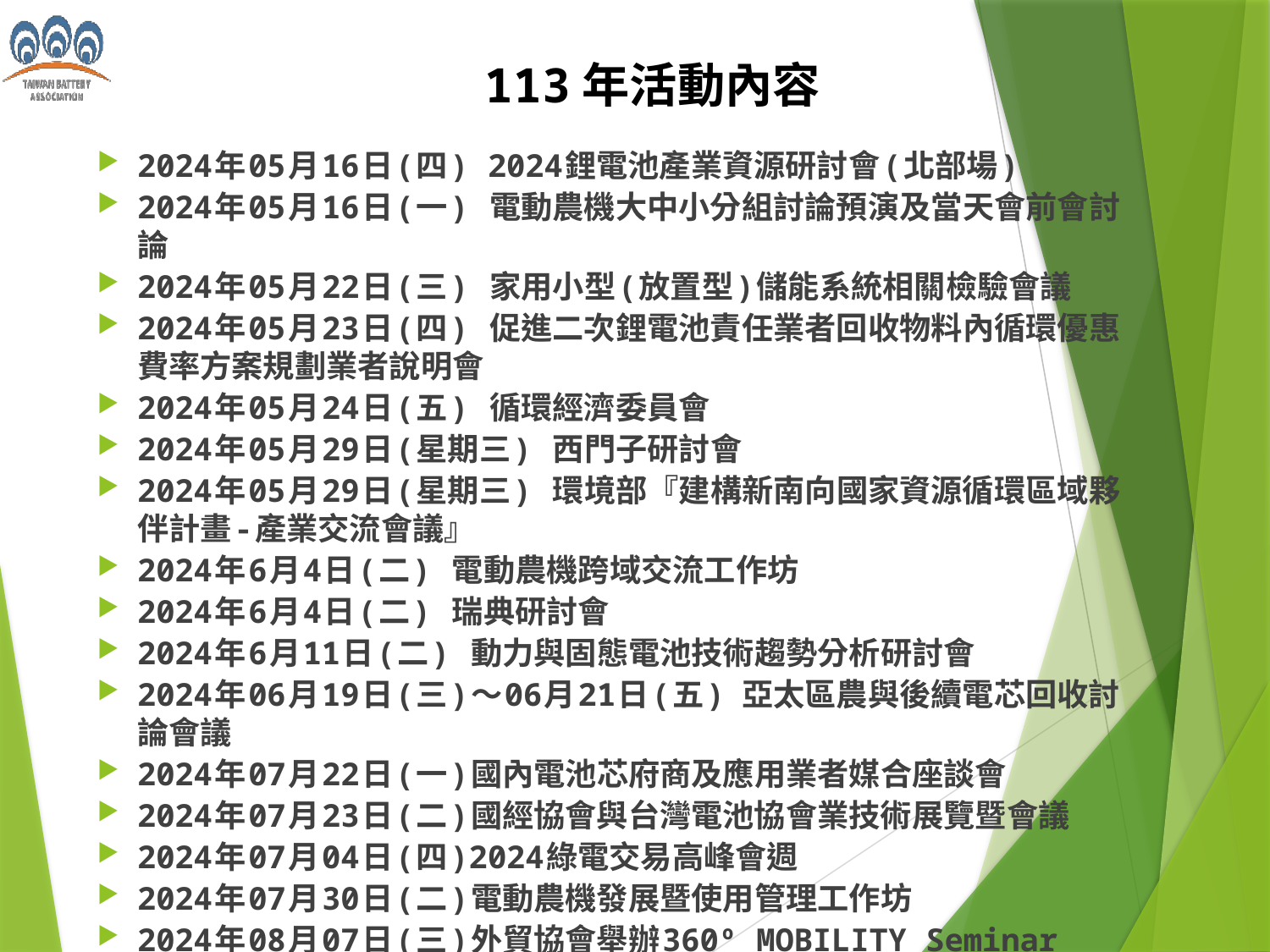

# 113年活動內容

2024年05月16日(四) 2024鋰電池產業資源研討會(北部場)
2024年05月16日(一) 電動農機大中小分組討論預演及當天會前會討論
2024年05月22日(三) 家用小型(放置型)儲能系統相關檢驗會議
2024年05月23日(四) 促進二次鋰電池責任業者回收物料內循環優惠費率方案規劃業者說明會
2024年05月24日(五) 循環經濟委員會
2024年05月29日(星期三) 西門子研討會
2024年05月29日(星期三) 環境部『建構新南向國家資源循環區域夥伴計畫-產業交流會議』
2024年6月4日(二) 電動農機跨域交流工作坊
2024年6月4日(二) 瑞典研討會
2024年6月11日(二) 動力與固態電池技術趨勢分析研討會
2024年06月19日(三)～06月21日(五)	亞太區農與後續電芯回收討論會議
2024年07月22日(一)國內電池芯府商及應用業者媒合座談會
2024年07月23日(二)國經協會與台灣電池協會業技術展覽暨會議
2024年07月04日(四)2024綠電交易高峰會週
2024年07月30日(二)電動農機發展暨使用管理工作坊
2024年08月07日(三)外貿協會舉辦360º MOBILITY Seminar